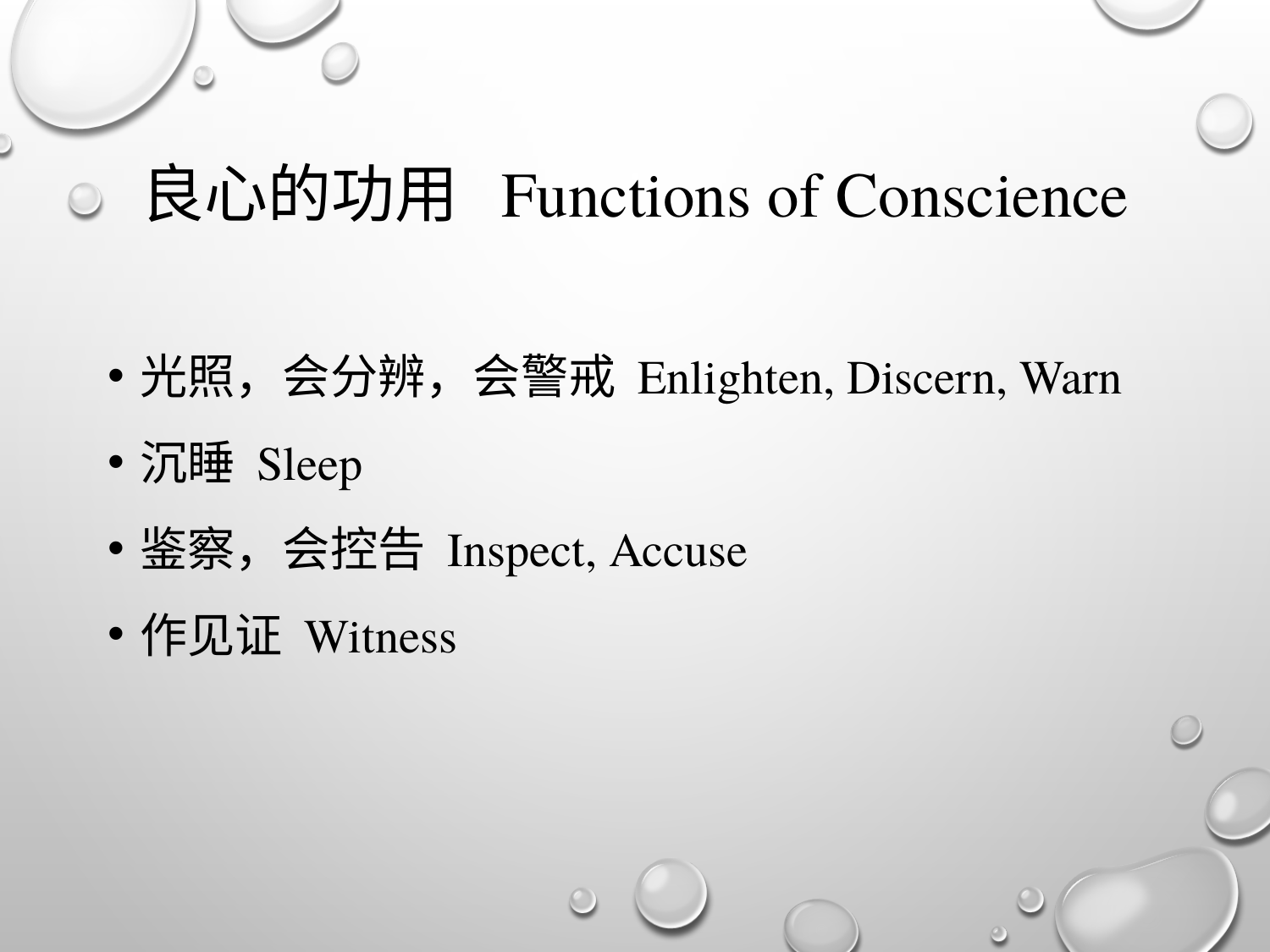

# 良心的功用  Functions of Conscience
光照，会分辨，会警戒 Enlighten, Discern, Warn
沉睡 Sleep
鉴察，会控告 Inspect, Accuse
作见证 Witness